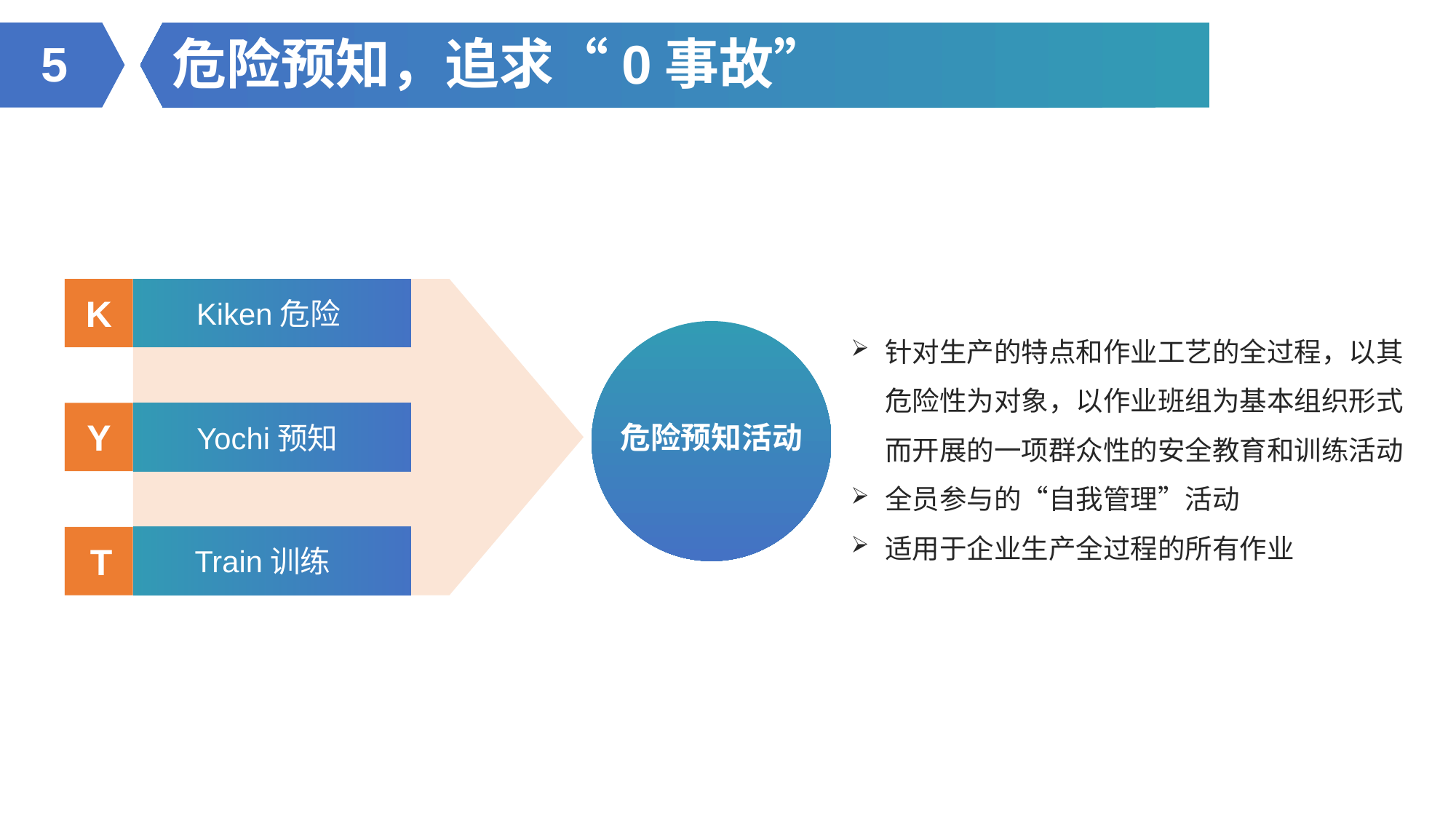

危险预知，追求“0事故”
5

K
Kiken危险
针对生产的特点和作业工艺的全过程，以其危险性为对象，以作业班组为基本组织形式而开展的一项群众性的安全教育和训练活动
全员参与的“自我管理”活动
适用于企业生产全过程的所有作业

Y
危险预知活动
Yochi预知

T
Train训练